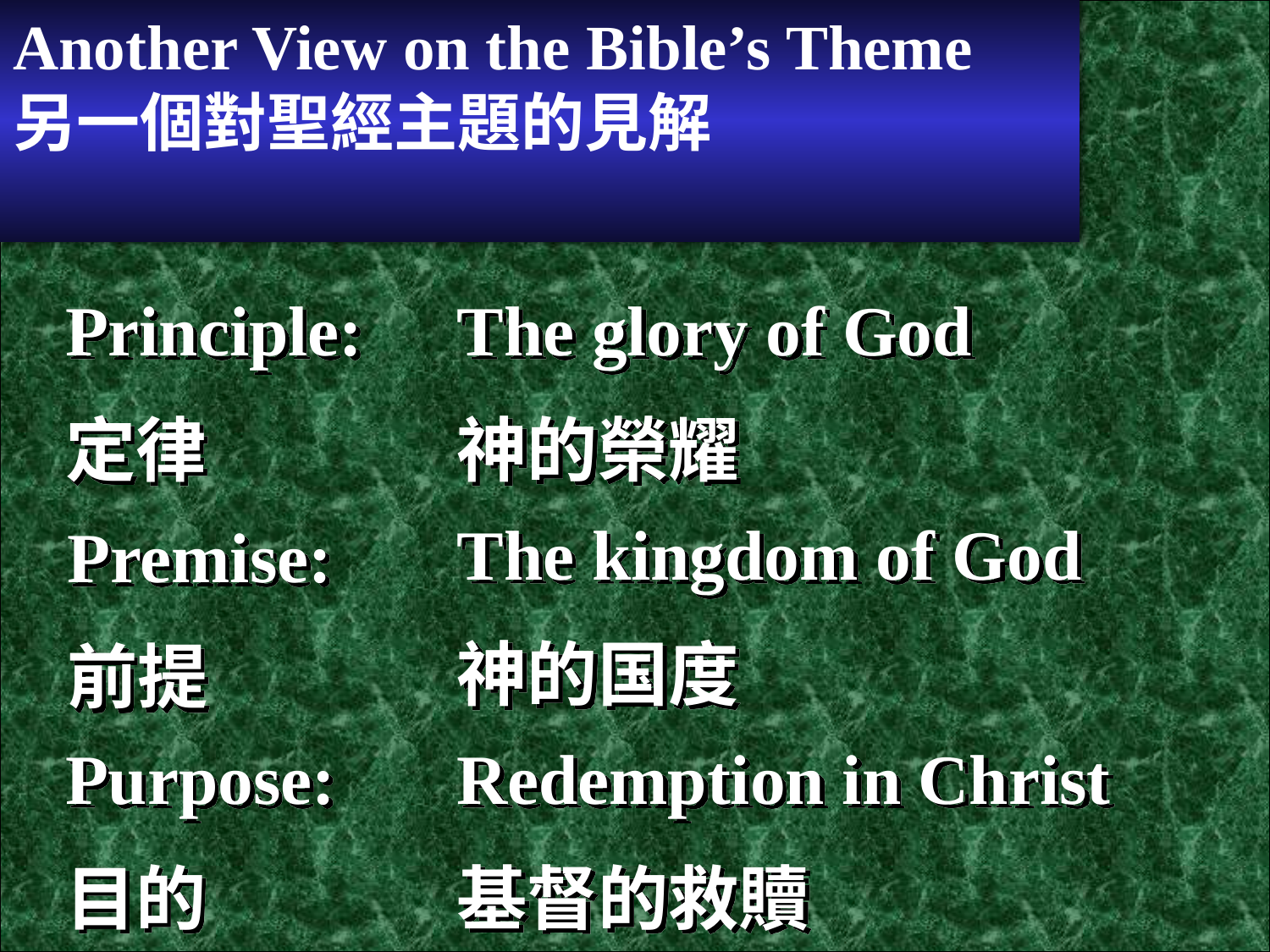

Another View on the Bible’s Theme
另一個對聖經主題的見解
Principle:
定律
The glory of God
神的榮耀
The kingdom of God
神的国度
Premise:
前提
Purpose:
目的
Redemption in Christ
基督的救贖